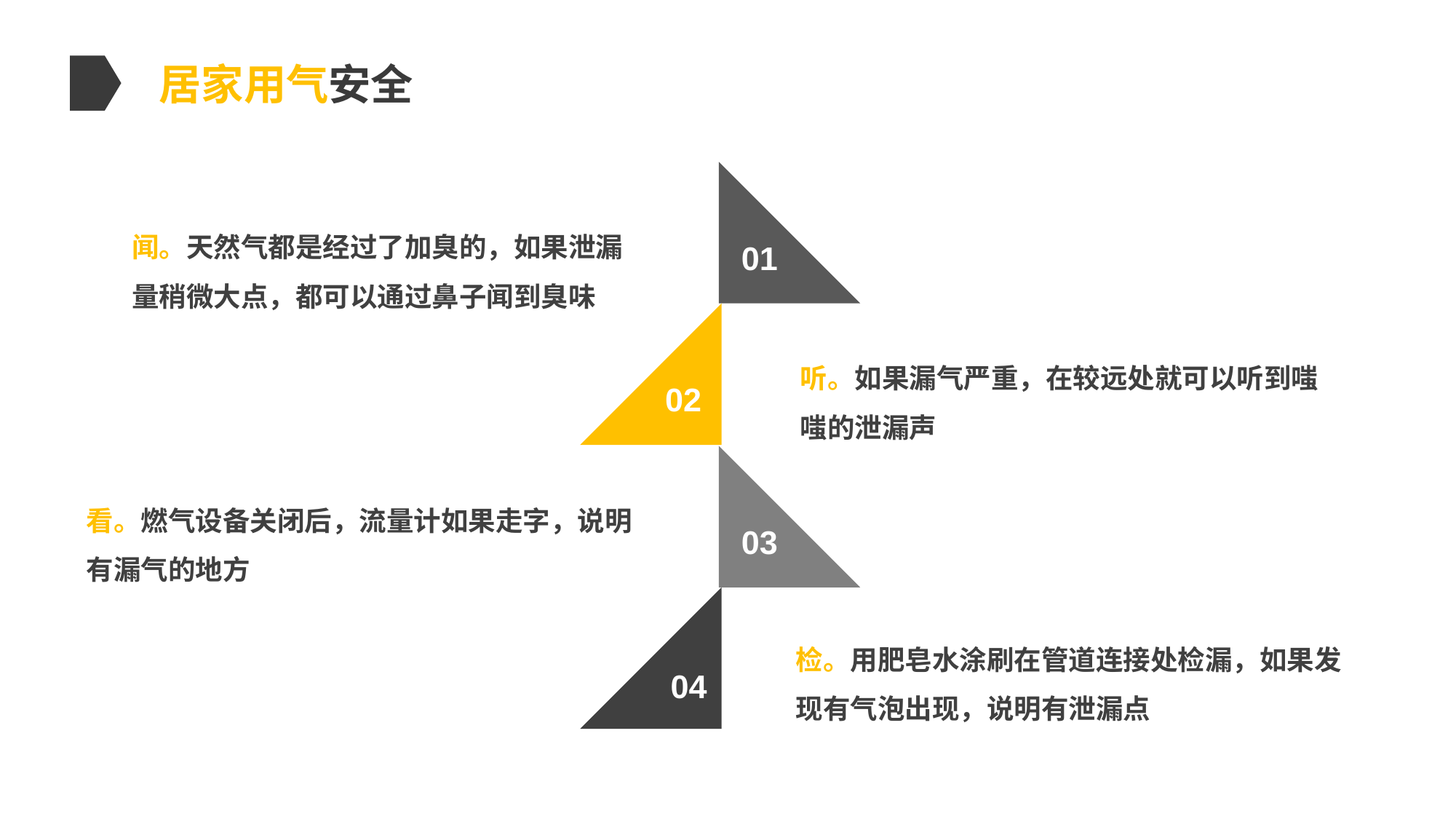

居家用气安全

闻。天然气都是经过了加臭的，如果泄漏量稍微大点，都可以通过鼻子闻到臭味
01

听。如果漏气严重，在较远处就可以听到嗤嗤的泄漏声
02

看。燃气设备关闭后，流量计如果走字，说明有漏气的地方
03

检。用肥皂水涂刷在管道连接处检漏，如果发现有气泡出现，说明有泄漏点
04